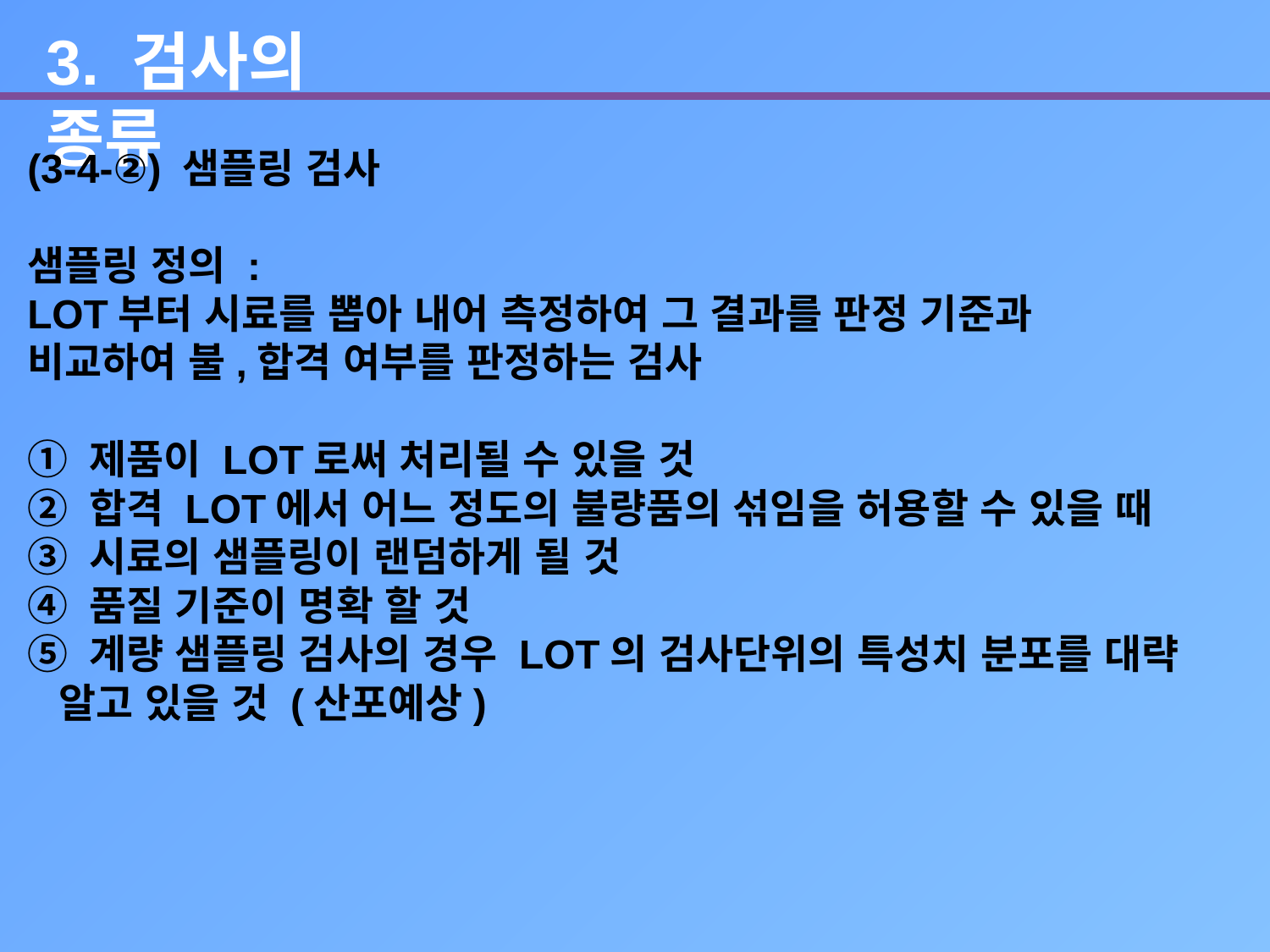

3. 검사의 종류
(3-4-②) 샘플링 검사

샘플링 정의 :
LOT부터 시료를 뽑아 내어 측정하여 그 결과를 판정 기준과
비교하여 불,합격 여부를 판정하는 검사

① 제품이 LOT로써 처리될 수 있을 것
② 합격 LOT에서 어느 정도의 불량품의 섞임을 허용할 수 있을 때
③ 시료의 샘플링이 랜덤하게 될 것
④ 품질 기준이 명확 할 것
⑤ 계량 샘플링 검사의 경우 LOT의 검사단위의 특성치 분포를 대략 알고 있을 것 (산포예상)